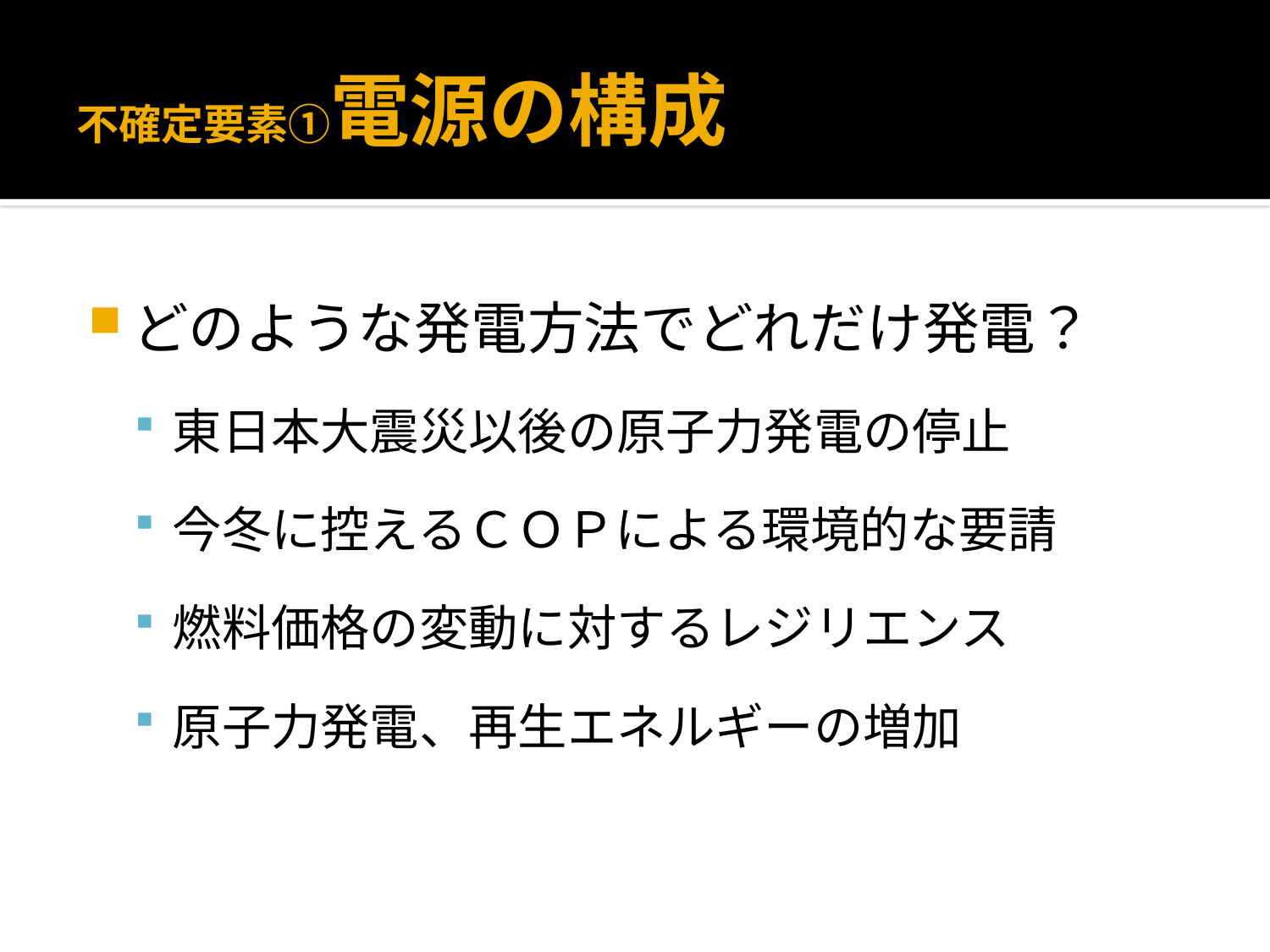

# 不確定要素①電源の構成
どのような発電方法でどれだけ発電？
東日本大震災以後の原子力発電の停止
今冬に控えるＣＯＰによる環境的な要請
燃料価格の変動に対するレジリエンス
原子力発電、再生エネルギーの増加